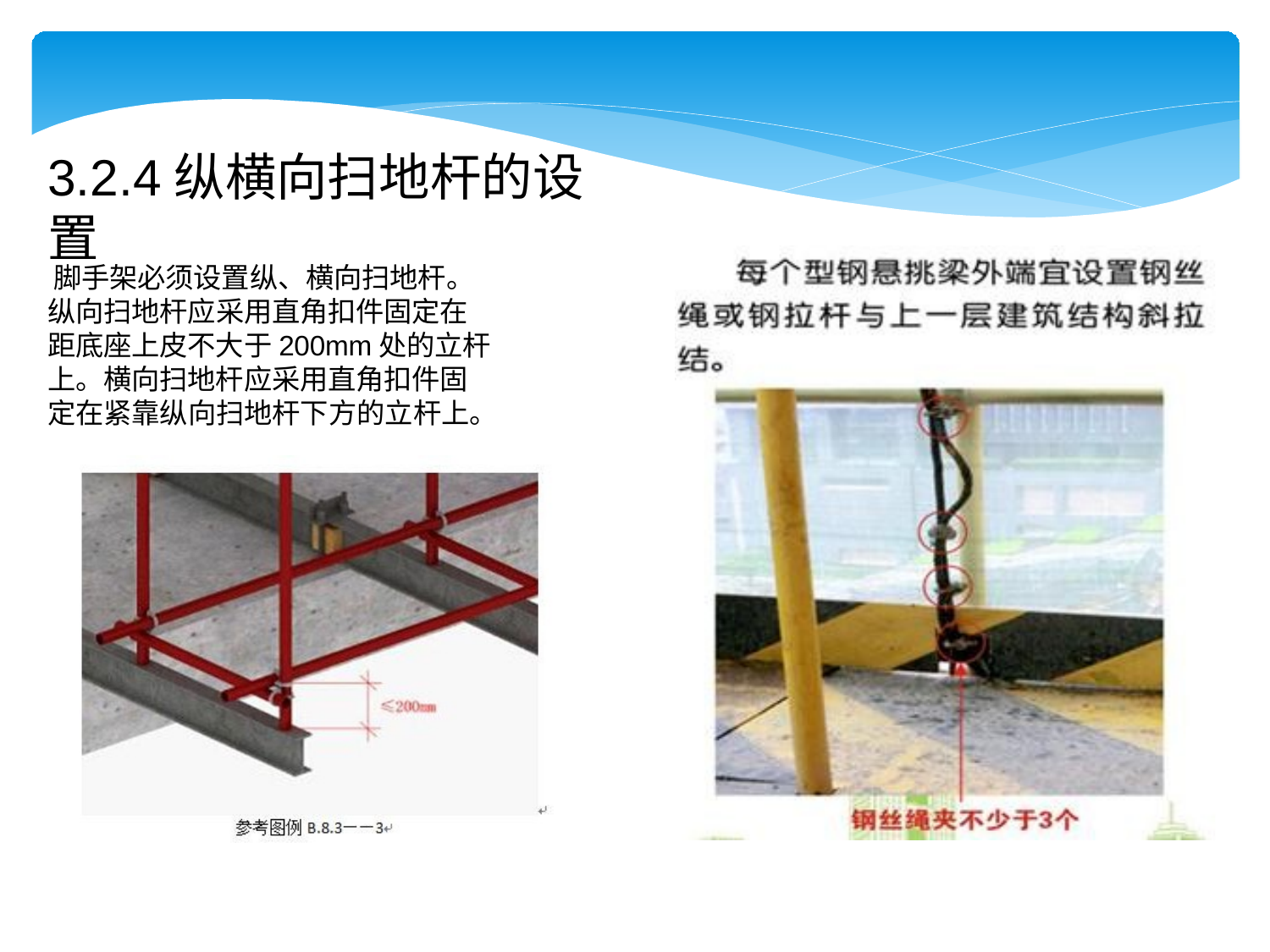

# 3.2.4纵横向扫地杆的设置

脚手架必须设置纵、横向扫地杆。 纵向扫地杆应采用直角扣件固定在 距底座上皮不大于200mm处的立杆 上。横向扫地杆应采用直角扣件固 定在紧靠纵向扫地杆下方的立杆上。